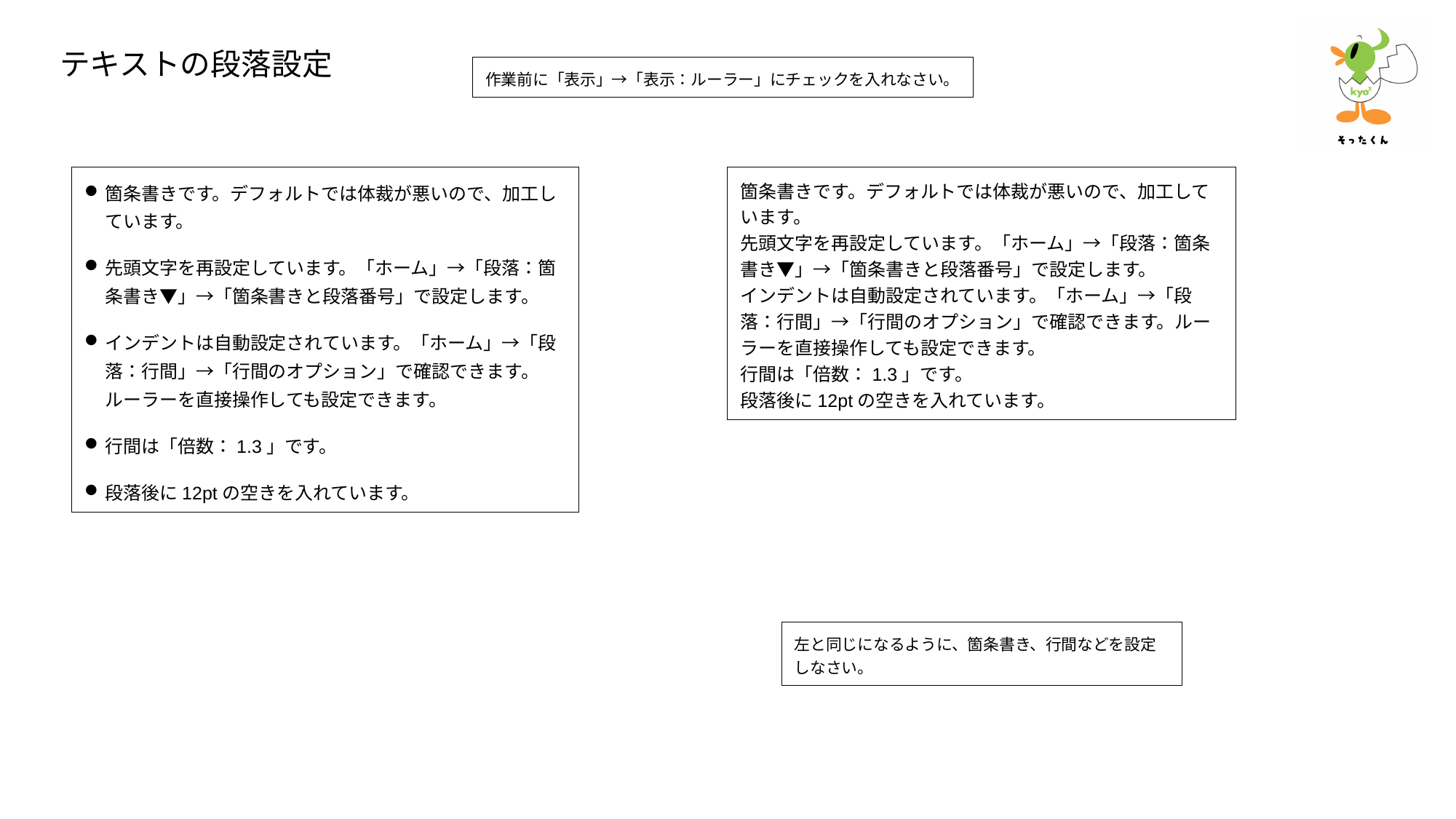

# テキストの段落設定
作業前に「表示」→「表示：ルーラー」にチェックを入れなさい。
箇条書きです。デフォルトでは体裁が悪いので、加工しています。
先頭文字を再設定しています。「ホーム」→「段落：箇条書き▼」→「箇条書きと段落番号」で設定します。
インデントは自動設定されています。「ホーム」→「段落：行間」→「行間のオプション」で確認できます。ルーラーを直接操作しても設定できます。
行間は「倍数：1.3」です。
段落後に12ptの空きを入れています。
箇条書きです。デフォルトでは体裁が悪いので、加工しています。
先頭文字を再設定しています。「ホーム」→「段落：箇条書き▼」→「箇条書きと段落番号」で設定します。
インデントは自動設定されています。「ホーム」→「段落：行間」→「行間のオプション」で確認できます。ルーラーを直接操作しても設定できます。
行間は「倍数：1.3」です。
段落後に12ptの空きを入れています。
左と同じになるように、箇条書き、行間などを設定しなさい。